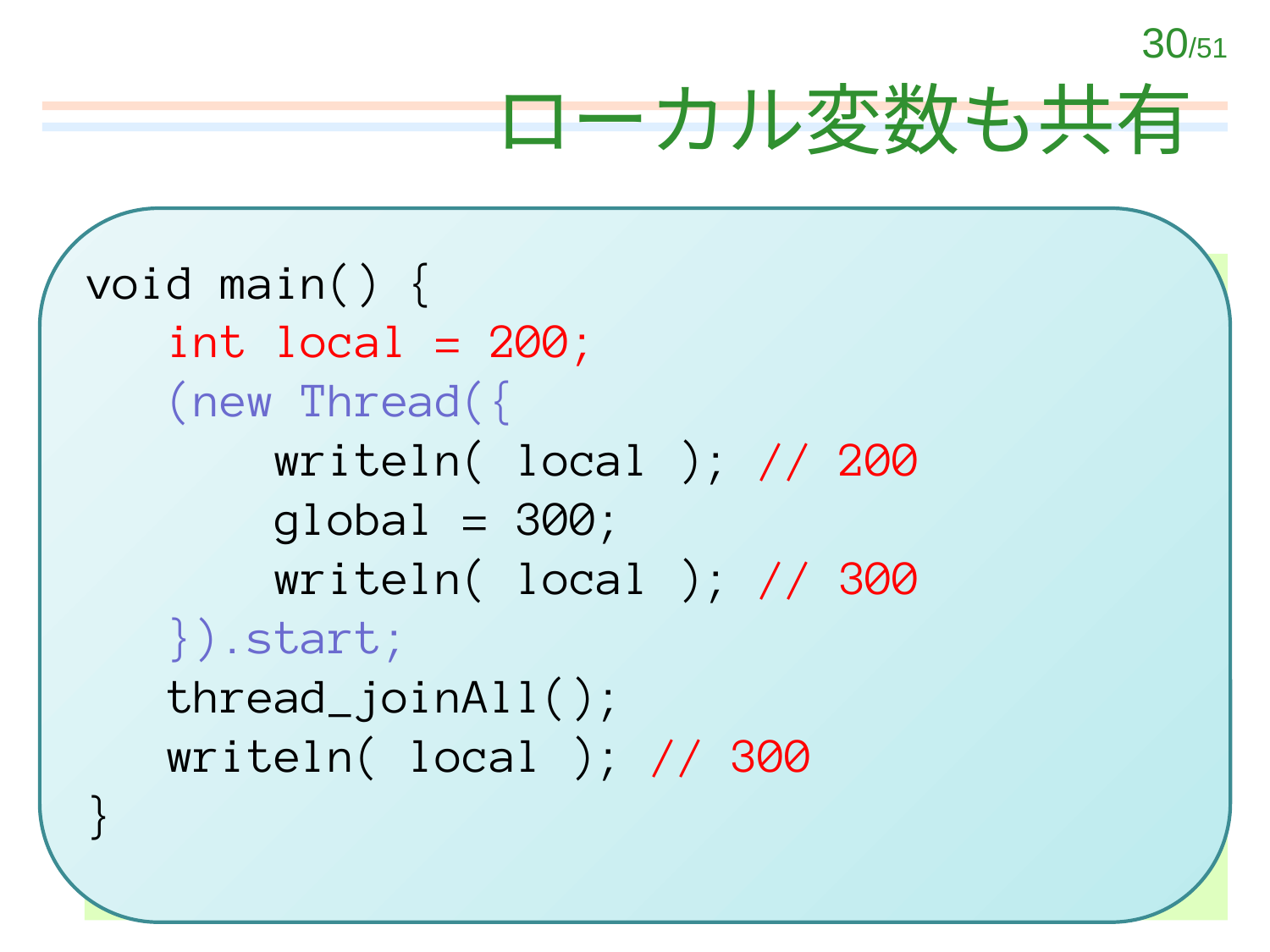

# ローカル変数も共有
void main() {
   int local = 200;
   (new Thread({
       writeln( local ); // 200
       global = 300;
       writeln( local ); // 300
   }).start;
   thread_joinAll();
   writeln( local ); // 300
}